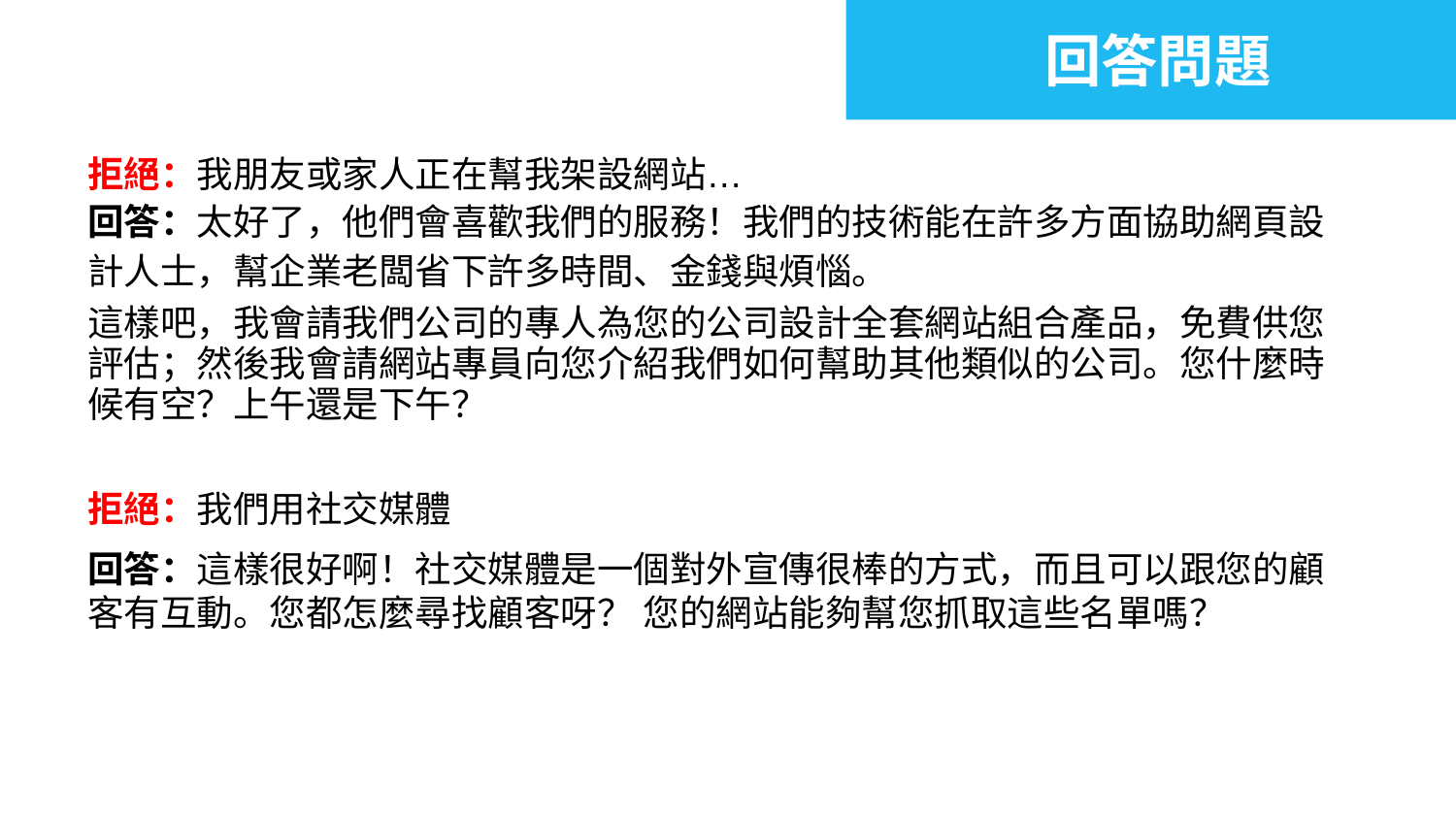

回答問題
拒絕：我朋友或家人正在幫我架設網站…
回答：太好了，他們會喜歡我們的服務！我們的技術能在許多方面協助網頁設計人士，幫企業老闆省下許多時間、金錢與煩惱。
這樣吧，我會請我們公司的專人為您的公司設計全套網站組合產品，免費供您評估；然後我會請網站專員向您介紹我們如何幫助其他類似的公司。您什麼時候有空？上午還是下午？

拒絕：我們用社交媒體
回答：這樣很好啊！社交媒體是一個對外宣傳很棒的方式，而且可以跟您的顧客有互動。您都怎麼尋找顧客呀？ 您的網站能夠幫您抓取這些名單嗎？